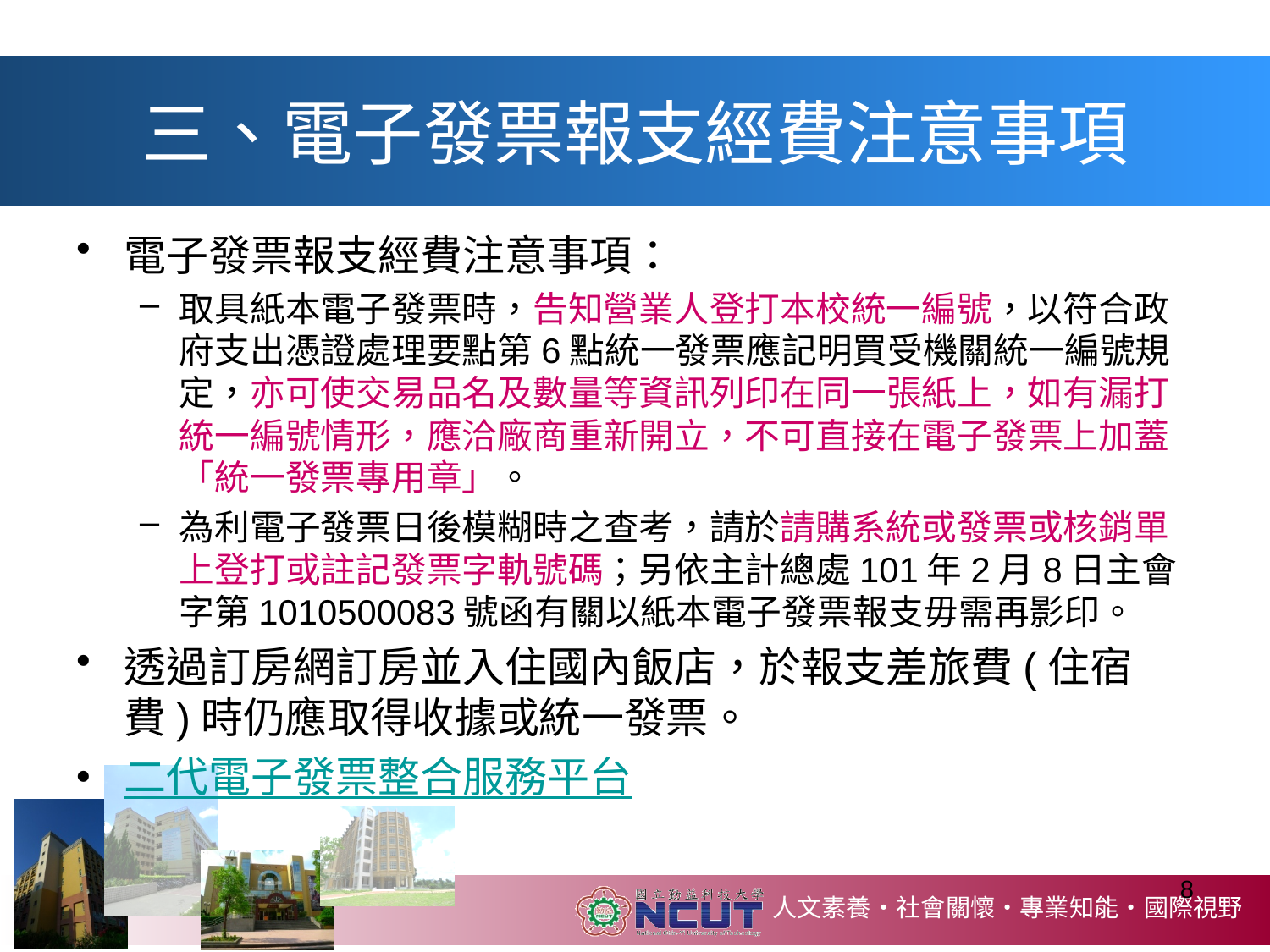

# 三、電子發票報支經費注意事項
電子發票報支經費注意事項：
取具紙本電子發票時，告知營業人登打本校統一編號，以符合政府支出憑證處理要點第6點統一發票應記明買受機關統一編號規定，亦可使交易品名及數量等資訊列印在同一張紙上，如有漏打統一編號情形，應洽廠商重新開立，不可直接在電子發票上加蓋「統一發票專用章」。
為利電子發票日後模糊時之查考，請於請購系統或發票或核銷單上登打或註記發票字軌號碼；另依主計總處101年2月8日主會字第1010500083號函有關以紙本電子發票報支毋需再影印。
透過訂房網訂房並入住國內飯店，於報支差旅費(住宿費)時仍應取得收據或統一發票。
二代電子發票整合服務平台

8